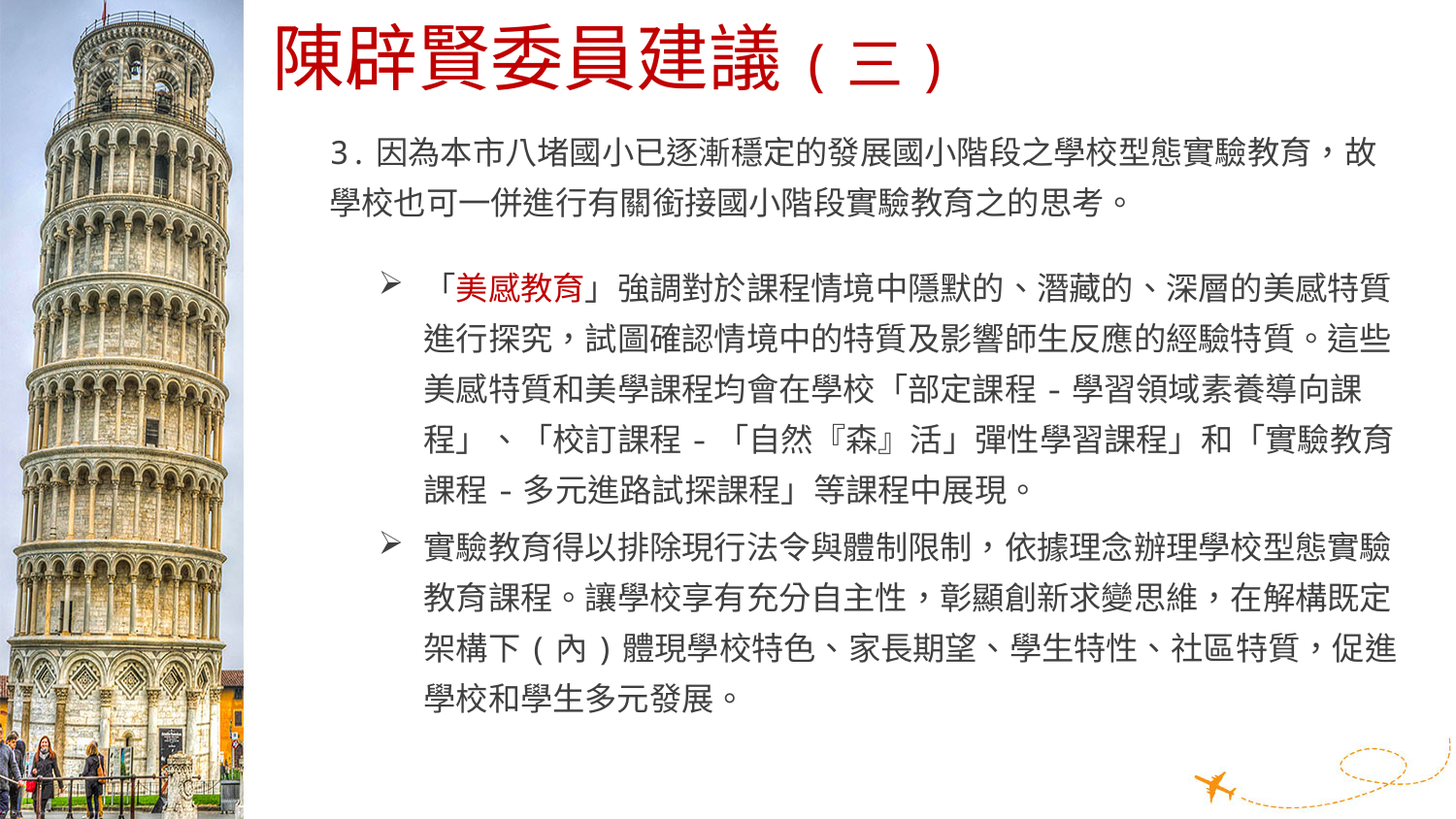

# 陳辟賢委員建議(三)
3.因為本市八堵國小已逐漸穩定的發展國小階段之學校型態實驗教育，故學校也可一併進行有關銜接國小階段實驗教育之的思考。
「美感教育」強調對於課程情境中隱默的、潛藏的、深層的美感特質進行探究，試圖確認情境中的特質及影響師生反應的經驗特質。這些美感特質和美學課程均會在學校「部定課程-學習領域素養導向課程」、「校訂課程-「自然『森』活」彈性學習課程」和「實驗教育課程-多元進路試探課程」等課程中展現。
實驗教育得以排除現行法令與體制限制，依據理念辦理學校型態實驗教育課程。讓學校享有充分自主性，彰顯創新求變思維，在解構既定架構下(內)體現學校特色、家長期望、學生特性、社區特質，促進學校和學生多元發展。